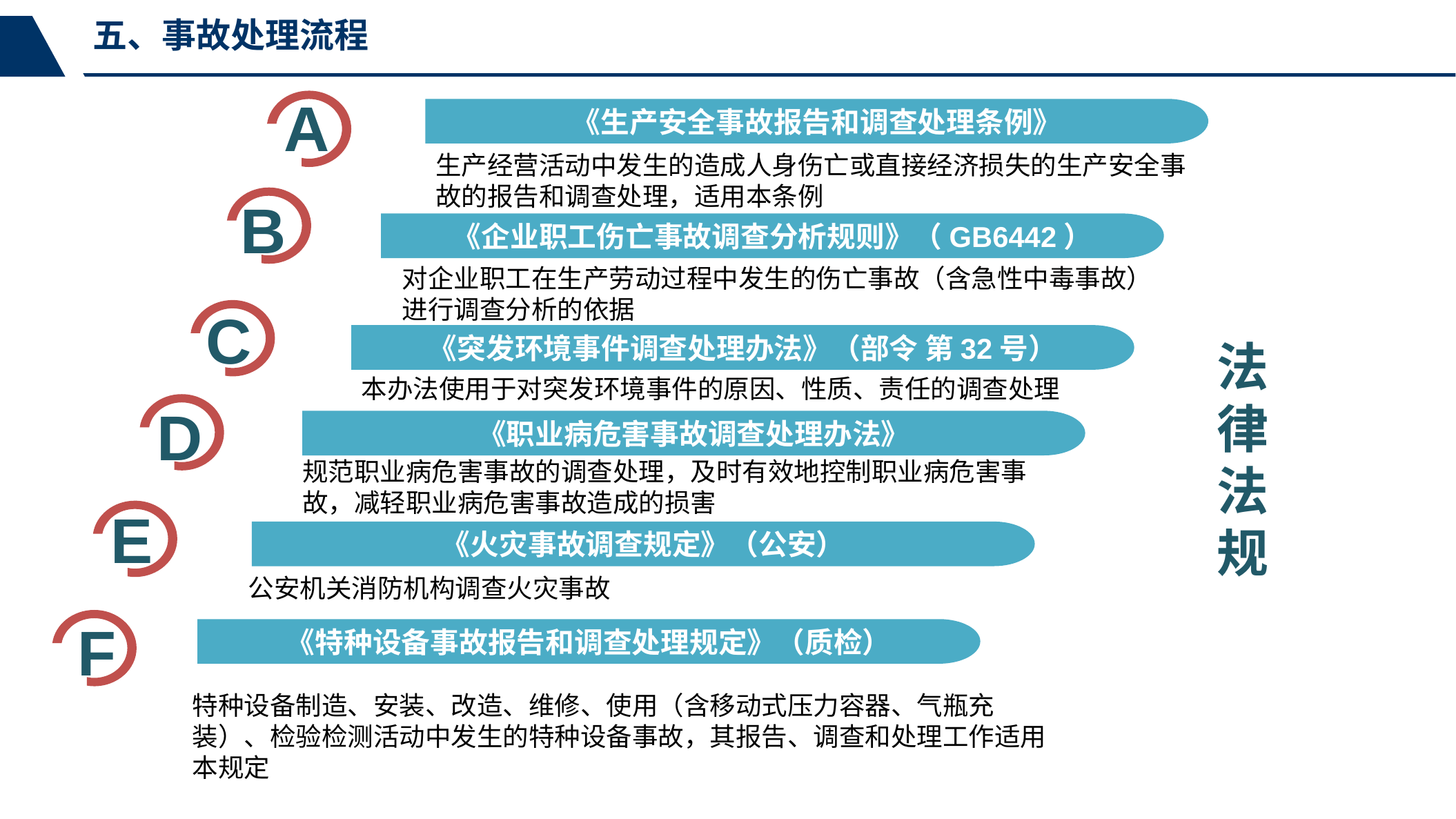

五、事故处理流程

A

《生产安全事故报告和调查处理条例》
生产经营活动中发生的造成人身伤亡或直接经济损失的生产安全事故的报告和调查处理，适用本条例
B

《企业职工伤亡事故调查分析规则》（GB6442）
Your  text Your  text Your  text
对企业职工在生产劳动过程中发生的伤亡事故（含急性中毒事故）进行调查分析的依据
C

《突发环境事件调查处理办法》（部令 第32号）
本办法使用于对突发环境事件的原因、性质、责任的调查处理
D

法
律
法
规
《职业病危害事故调查处理办法》
规范职业病危害事故的调查处理，及时有效地控制职业病危害事故，减轻职业病危害事故造成的损害
E

《火灾事故调查规定》（公安）
Your  text Your  text Your  text
公安机关消防机构调查火灾事故
F

《特种设备事故报告和调查处理规定》（质检）
特种设备制造、安装、改造、维修、使用（含移动式压力容器、气瓶充装）、检验检测活动中发生的特种设备事故，其报告、调查和处理工作适用本规定